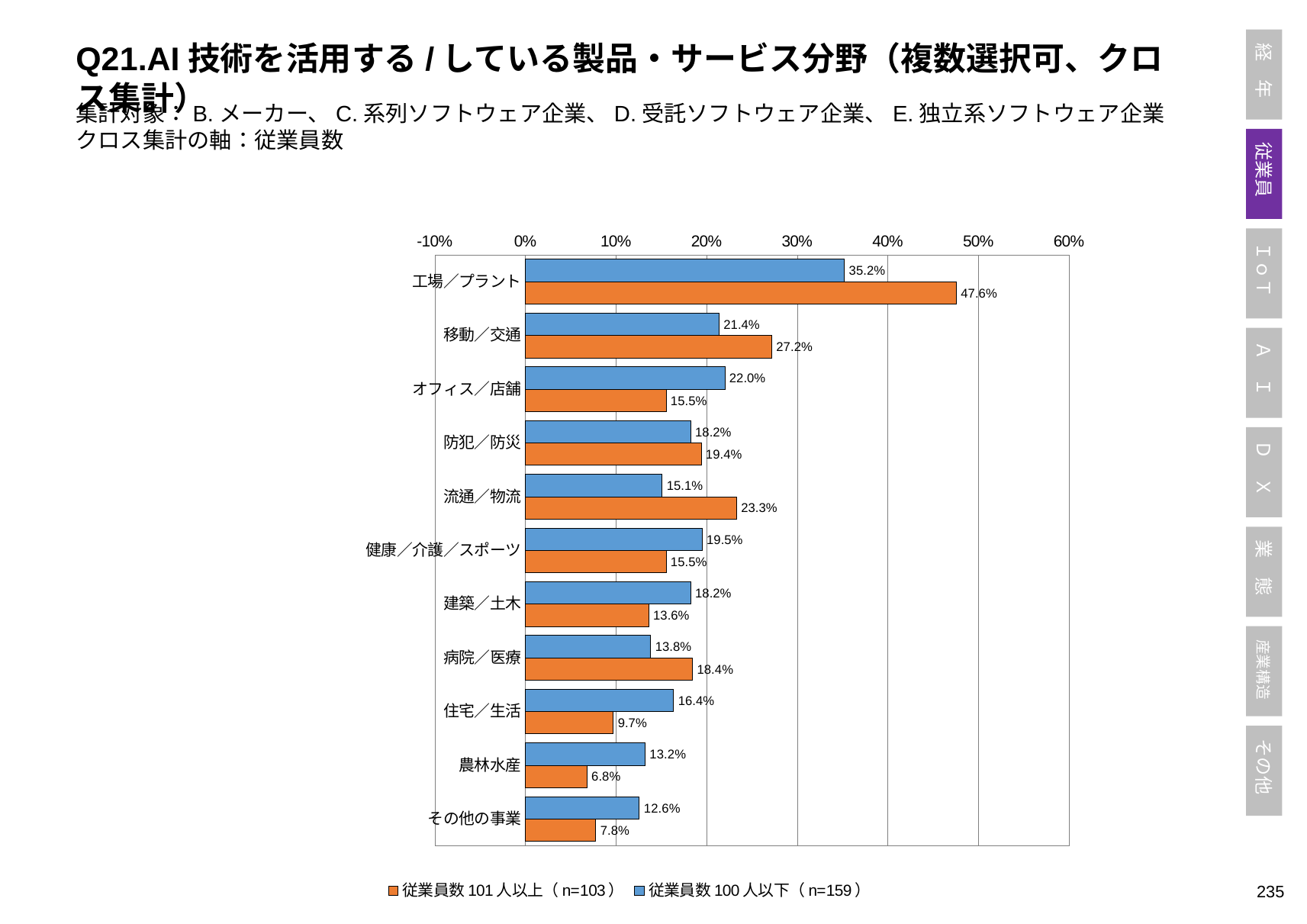

Q21.AI技術を活用する/している製品・サービス分野（複数選択可、クロス集計）
集計対象：B.メーカー、C.系列ソフトウェア企業、D.受託ソフトウェア企業、E.独立系ソフトウェア企業
クロス集計の軸：従業員数

### Chart

| Category | 従業員数100人以下（n=159） | 従業員数101人以上（n=103） |
|---|---|---|
| 工場／プラント | 0.3522012578616352 | 0.47572815533980584 |
| 移動／交通 | 0.2138364779874214 | 0.27184466019417475 |
| オフィス／店舗 | 0.22012578616352202 | 0.1553398058252427 |
| 防犯／防災 | 0.18238993710691823 | 0.1941747572815534 |
| 流通／物流 | 0.1509433962264151 | 0.23300970873786409 |
| 健康／介護／スポーツ | 0.1949685534591195 | 0.1553398058252427 |
| 建築／土木 | 0.18238993710691823 | 0.13592233009708737 |
| 病院／医療 | 0.13836477987421383 | 0.18446601941747573 |
| 住宅／生活 | 0.16352201257861634 | 0.0970873786407767 |
| 農林水産 | 0.1320754716981132 | 0.06796116504854369 |
| その他の事業 | 0.12578616352201258 | 0.07766990291262135 |
235